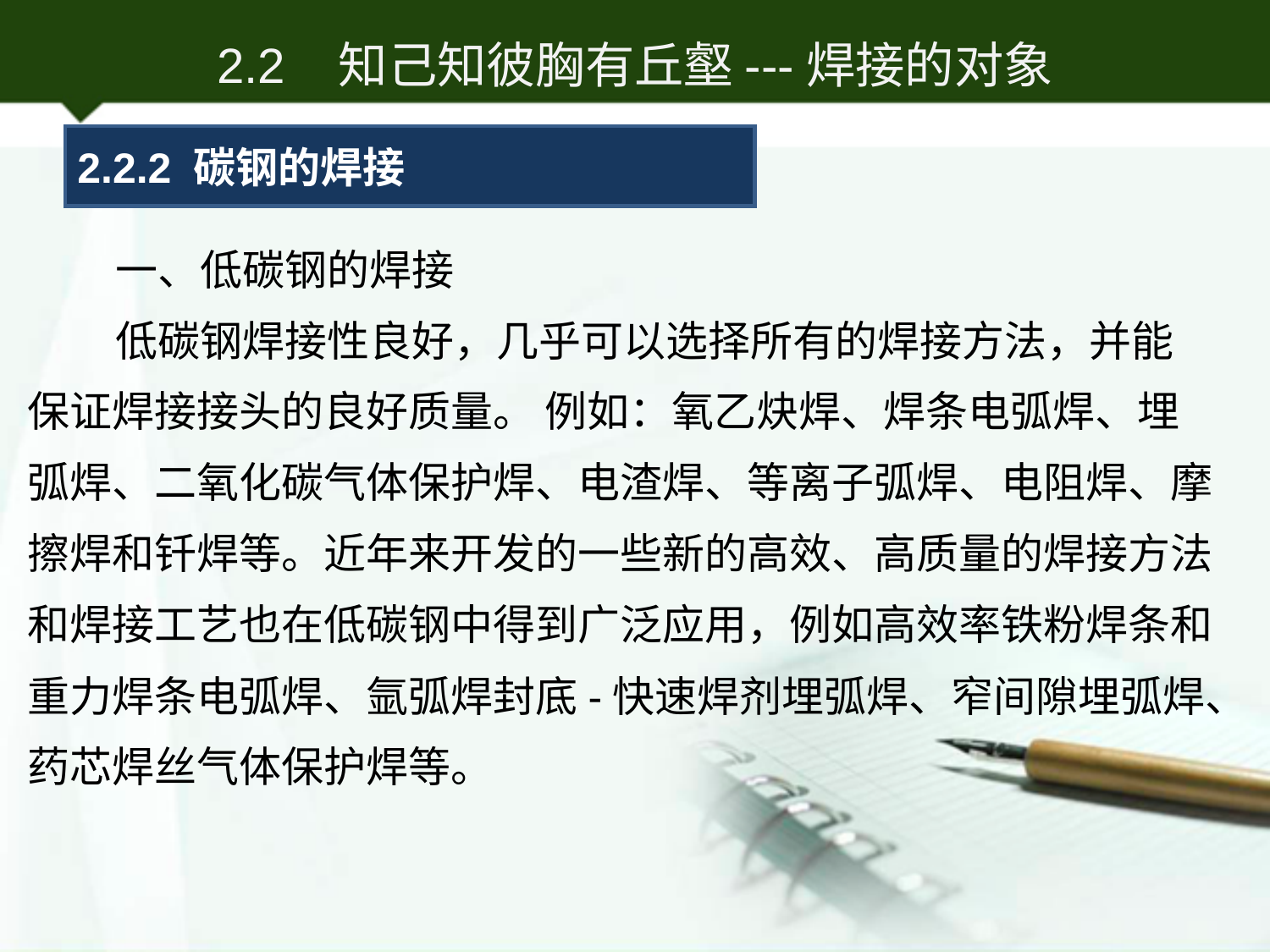

2.2   知己知彼胸有丘壑---焊接的对象
2.2.2 碳钢的焊接
一、低碳钢的焊接
低碳钢焊接性良好，几乎可以选择所有的焊接方法，并能保证焊接接头的良好质量。 例如：氧乙炔焊、焊条电弧焊、埋弧焊、二氧化碳气体保护焊、电渣焊、等离子弧焊、电阻焊、摩擦焊和钎焊等。近年来开发的一些新的高效、高质量的焊接方法和焊接工艺也在低碳钢中得到广泛应用，例如高效率铁粉焊条和重力焊条电弧焊、氩弧焊封底-快速焊剂埋弧焊、窄间隙埋弧焊、药芯焊丝气体保护焊等。